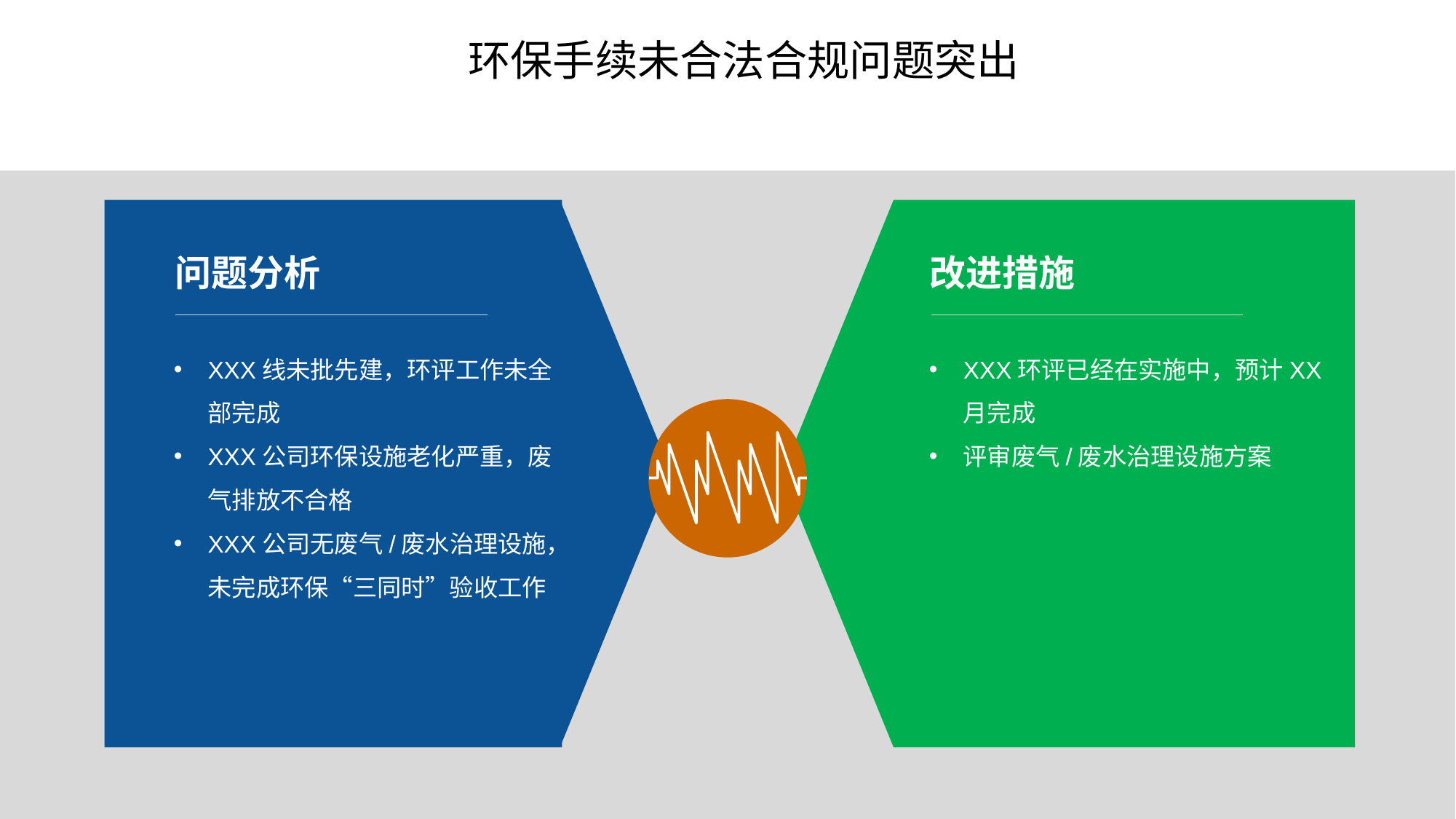

环保手续未合法合规问题突出

问题分析
改进措施
XXX线未批先建，环评工作未全部完成
XXX公司环保设施老化严重，废气排放不合格
XXX公司无废气/废水治理设施，未完成环保“三同时”验收工作
XXX环评已经在实施中，预计XX月完成
评审废气/废水治理设施方案